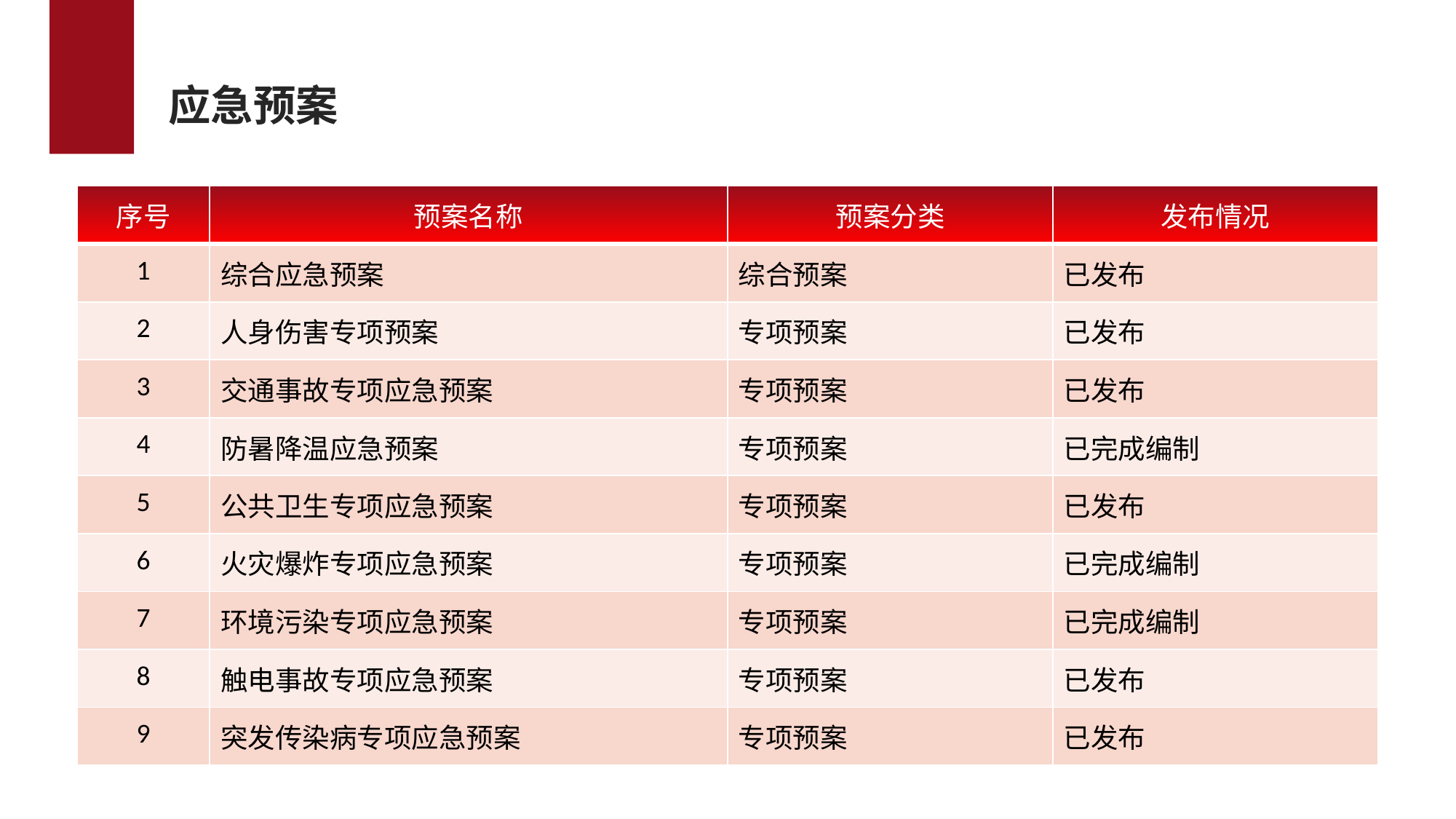

应急预案
| 序号 | 预案名称 | 预案分类 | 发布情况 |
| --- | --- | --- | --- |
| 1 | 综合应急预案 | 综合预案 | 已发布 |
| 2 | 人身伤害专项预案 | 专项预案 | 已发布 |
| 3 | 交通事故专项应急预案 | 专项预案 | 已发布 |
| 4 | 防暑降温应急预案 | 专项预案 | 已完成编制 |
| 5 | 公共卫生专项应急预案 | 专项预案 | 已发布 |
| 6 | 火灾爆炸专项应急预案 | 专项预案 | 已完成编制 |
| 7 | 环境污染专项应急预案 | 专项预案 | 已完成编制 |
| 8 | 触电事故专项应急预案 | 专项预案 | 已发布 |
| 9 | 突发传染病专项应急预案 | 专项预案 | 已发布 |